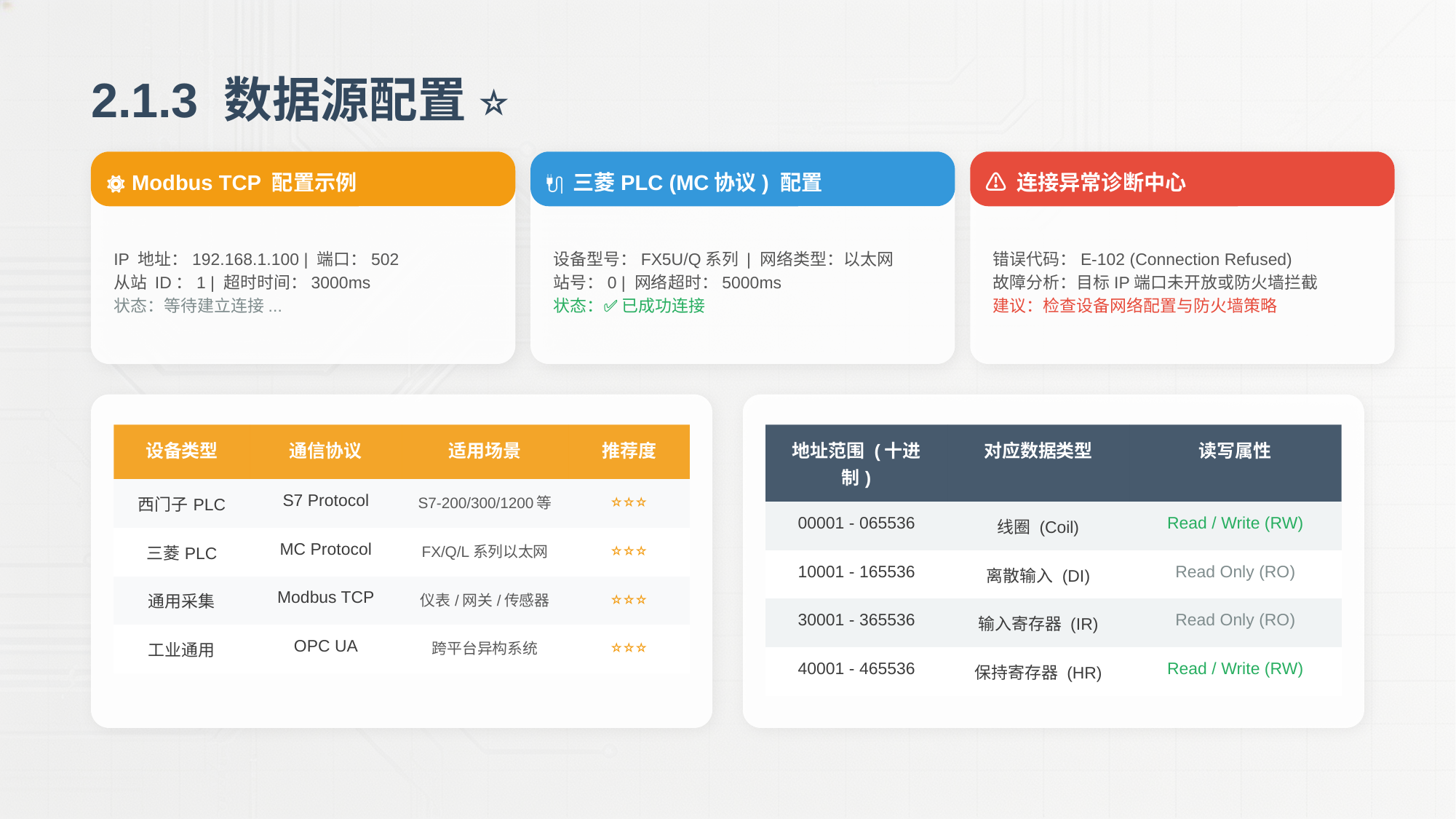

2.1.3 数据源配置 ⭐

⚙️ Modbus TCP 配置示例
🔌 三菱PLC (MC协议) 配置
⚠️ 连接异常诊断中心
IP 地址：192.168.1.100 | 端口：502
从站 ID：1 | 超时时间：3000ms
状态：等待建立连接...
设备型号：FX5U/Q系列 | 网络类型：以太网
站号：0 | 网络超时：5000ms
状态：✅ 已成功连接
错误代码：E-102 (Connection Refused)
故障分析：目标IP端口未开放或防火墙拦截
建议：检查设备网络配置与防火墙策略

| 设备类型 | 通信协议 | 适用场景 | 推荐度 |
| --- | --- | --- | --- |
| 西门子PLC | S7 Protocol | S7-200/300/1200等 | ⭐⭐⭐ |
| 三菱PLC | MC Protocol | FX/Q/L系列以太网 | ⭐⭐⭐ |
| 通用采集 | Modbus TCP | 仪表/网关/传感器 | ⭐⭐⭐ |
| 工业通用 | OPC UA | 跨平台异构系统 | ⭐⭐⭐ |
| 地址范围 (十进制) | 对应数据类型 | 读写属性 |
| --- | --- | --- |
| 00001 - 065536 | 线圈 (Coil) | Read / Write (RW) |
| 10001 - 165536 | 离散输入 (DI) | Read Only (RO) |
| 30001 - 365536 | 输入寄存器 (IR) | Read Only (RO) |
| 40001 - 465536 | 保持寄存器 (HR) | Read / Write (RW) |